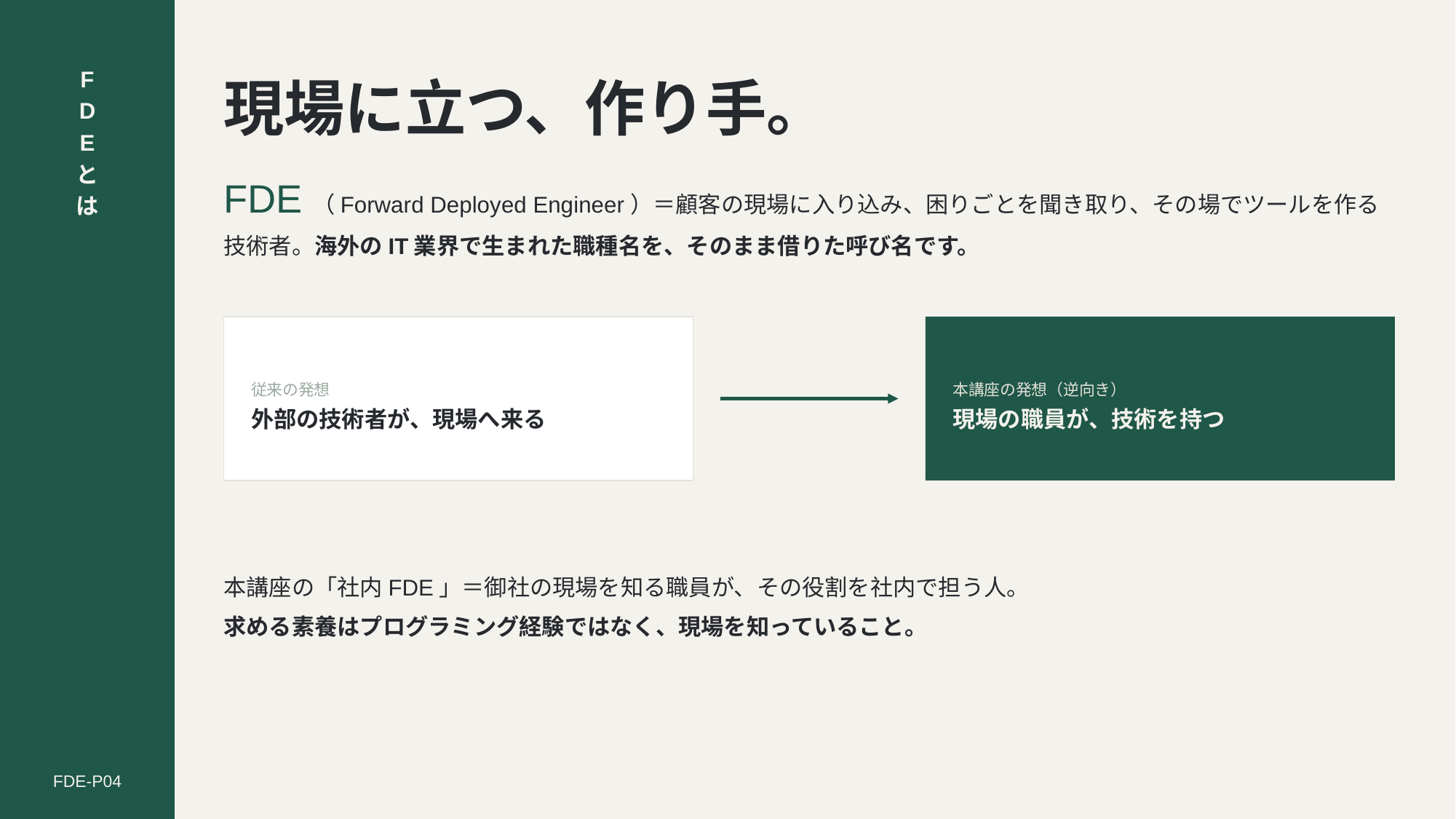

F
D
E
と
は
現場に立つ、作り手。
FDE（Forward Deployed Engineer）＝顧客の現場に入り込み、困りごとを聞き取り、その場でツールを作る技術者。海外のIT業界で生まれた職種名を、そのまま借りた呼び名です。

従来の発想
外部の技術者が、現場へ来る
本講座の発想（逆向き）
現場の職員が、技術を持つ

本講座の「社内FDE」＝御社の現場を知る職員が、その役割を社内で担う人。
求める素養はプログラミング経験ではなく、現場を知っていること。
FDE-P04